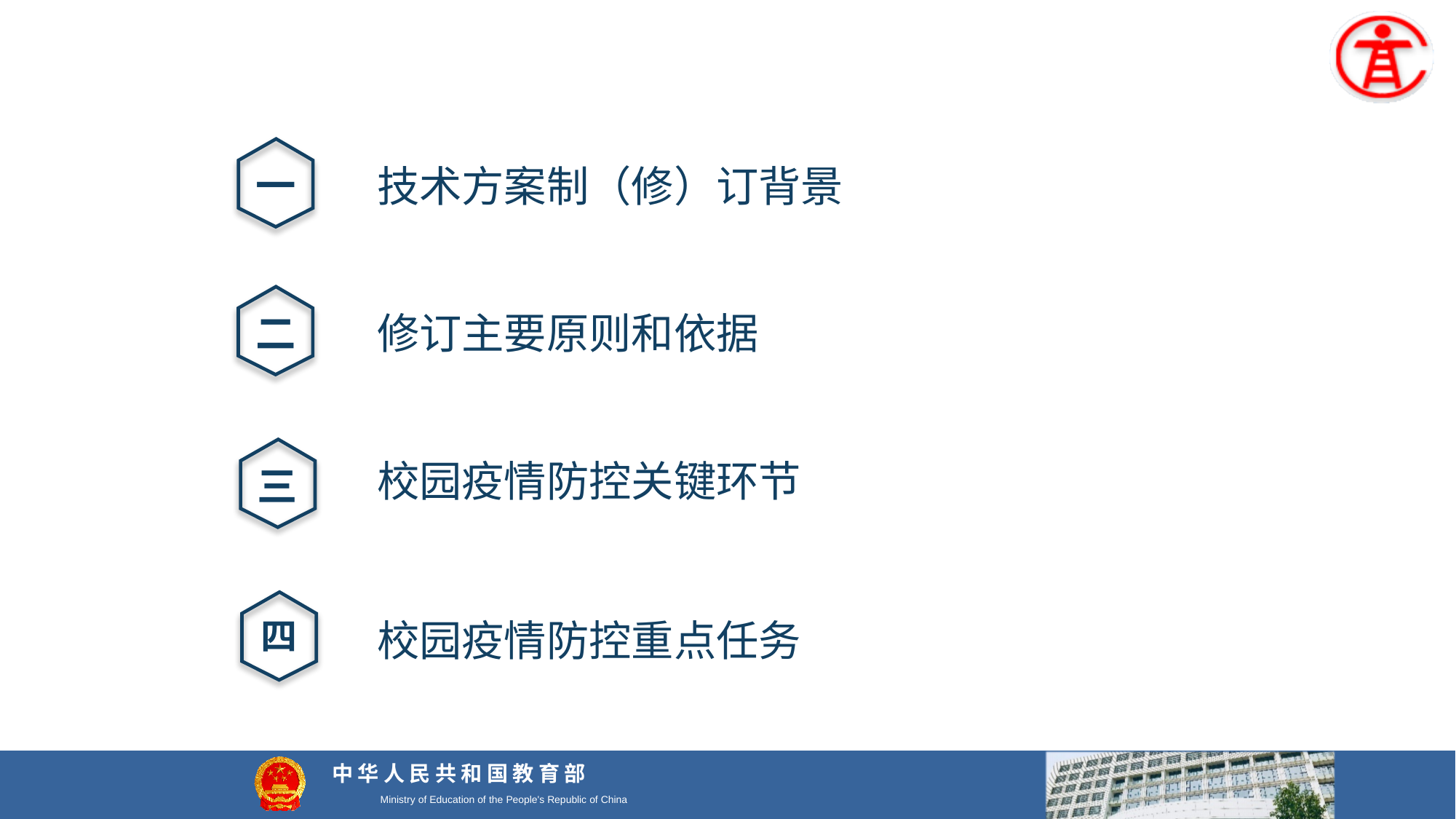

技术方案制（修）订背景
一

修订主要原则和依据
二

校园疫情防控关键环节
三

四
校园疫情防控重点任务